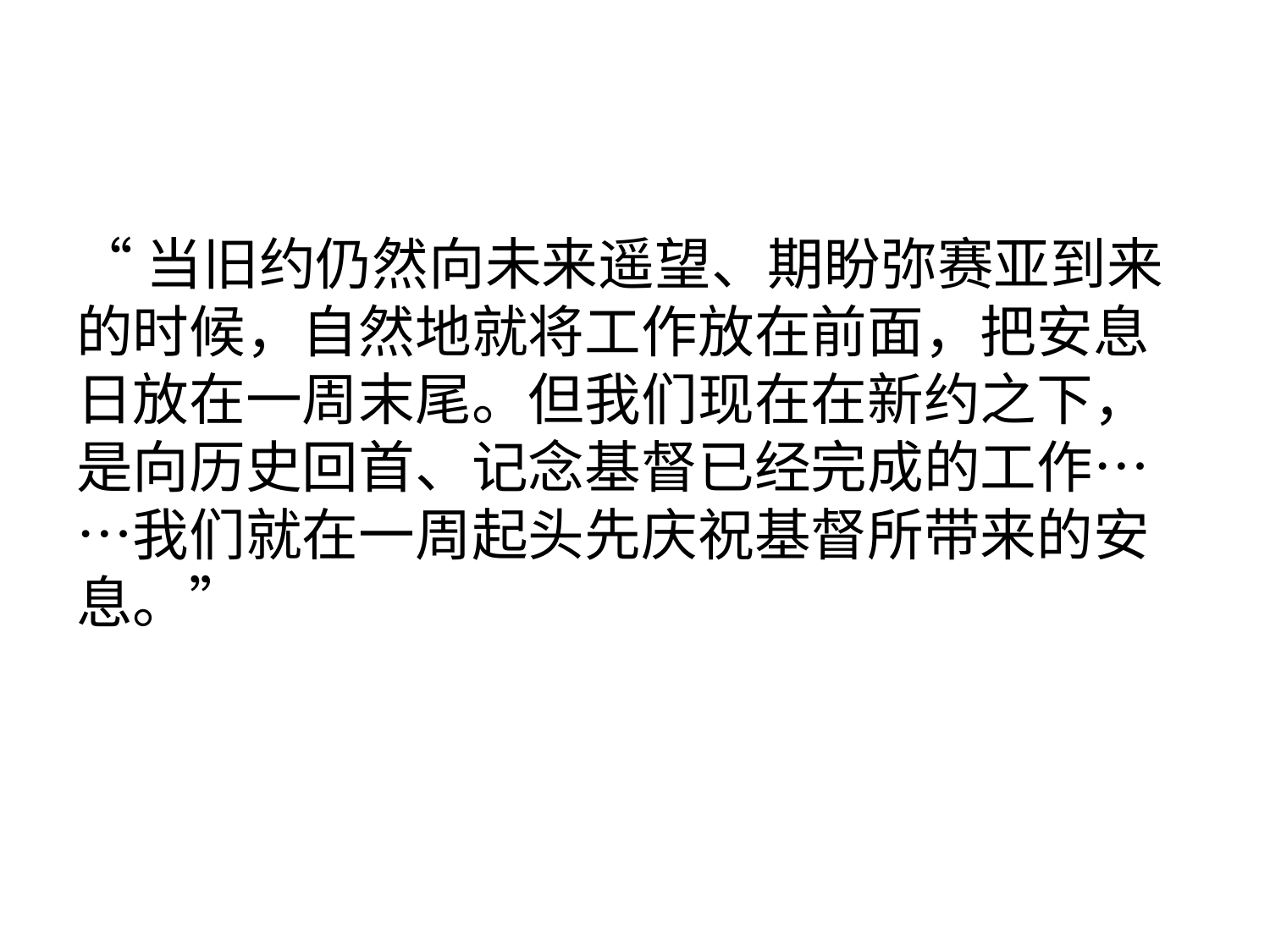

#
“当旧约仍然向未来遥望、期盼弥赛亚到来的时候，自然地就将工作放在前面，把安息日放在一周末尾。但我们现在在新约之下，是向历史回首、记念基督已经完成的工作……我们就在一周起头先庆祝基督所带来的安息。”